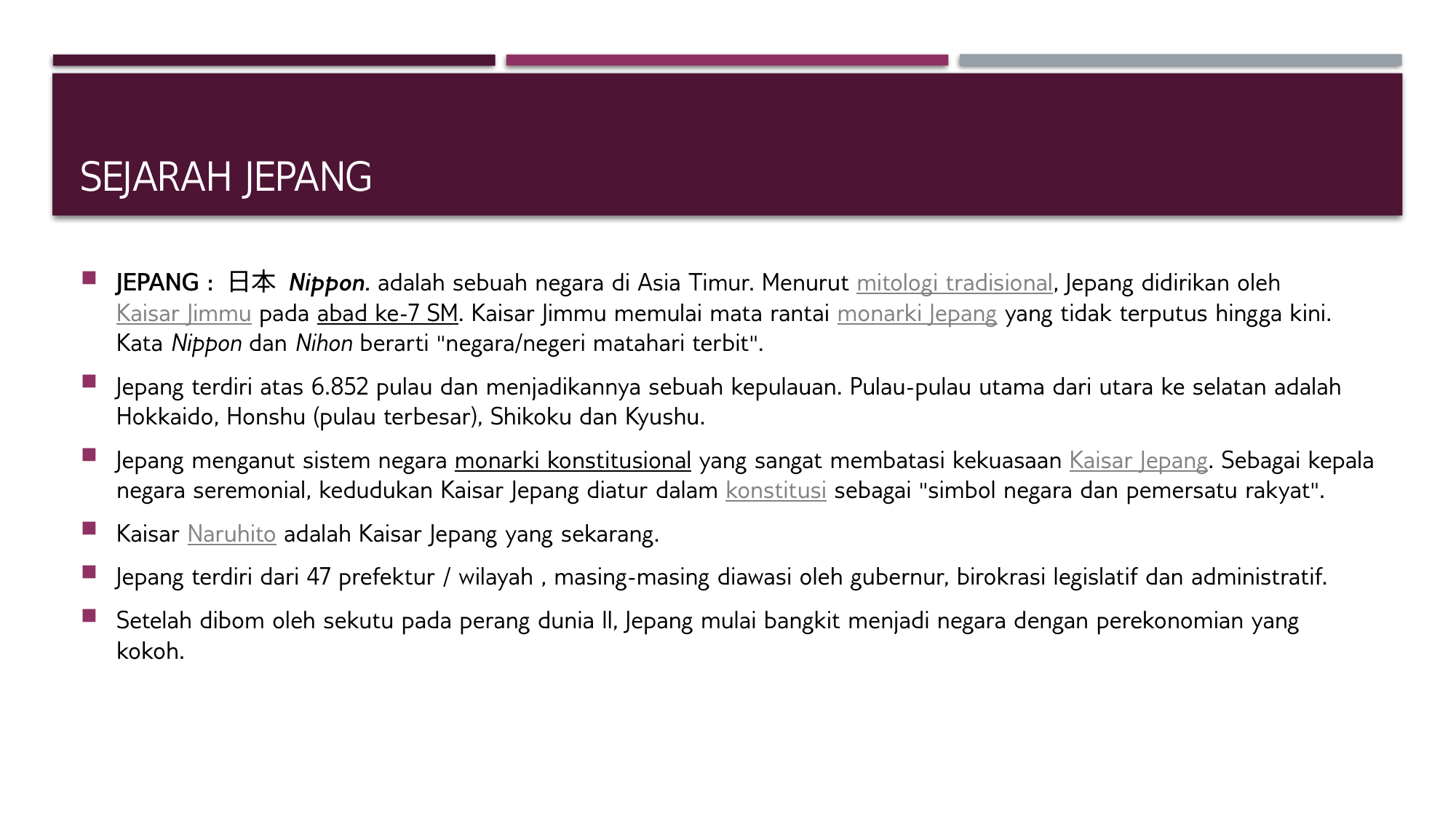

# Sejarah jepang
JEPANG : 日本 Nippon. adalah sebuah negara di Asia Timur. Menurut mitologi tradisional, Jepang didirikan oleh Kaisar Jimmu pada abad ke-7 SM. Kaisar Jimmu memulai mata rantai monarki Jepang yang tidak terputus hingga kini.  Kata Nippon dan Nihon berarti "negara/negeri matahari terbit".
Jepang terdiri atas 6.852 pulau dan menjadikannya sebuah kepulauan. Pulau-pulau utama dari utara ke selatan adalah Hokkaido, Honshu (pulau terbesar), Shikoku dan Kyushu.
Jepang menganut sistem negara monarki konstitusional yang sangat membatasi kekuasaan Kaisar Jepang. Sebagai kepala negara seremonial, kedudukan Kaisar Jepang diatur dalam konstitusi sebagai "simbol negara dan pemersatu rakyat".
Kaisar Naruhito adalah Kaisar Jepang yang sekarang.
Jepang terdiri dari 47 prefektur / wilayah , masing-masing diawasi oleh gubernur, birokrasi legislatif dan administratif.
Setelah dibom oleh sekutu pada perang dunia II, Jepang mulai bangkit menjadi negara dengan perekonomian yang kokoh.